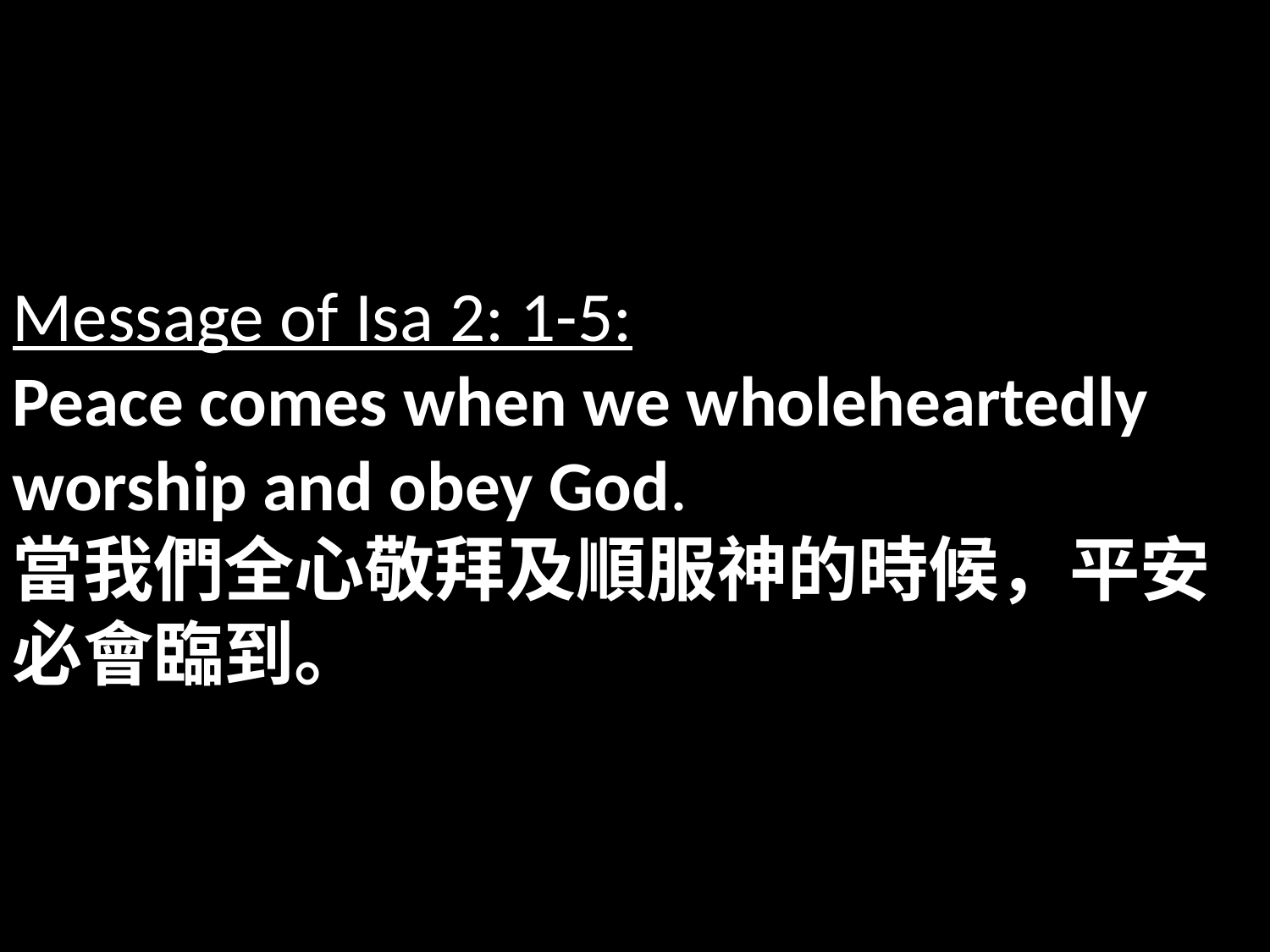

Message of Isa 2: 1-5:
Peace comes when we wholeheartedly worship and obey God.
當我們全心敬拜及順服神的時候，平安必會臨到。